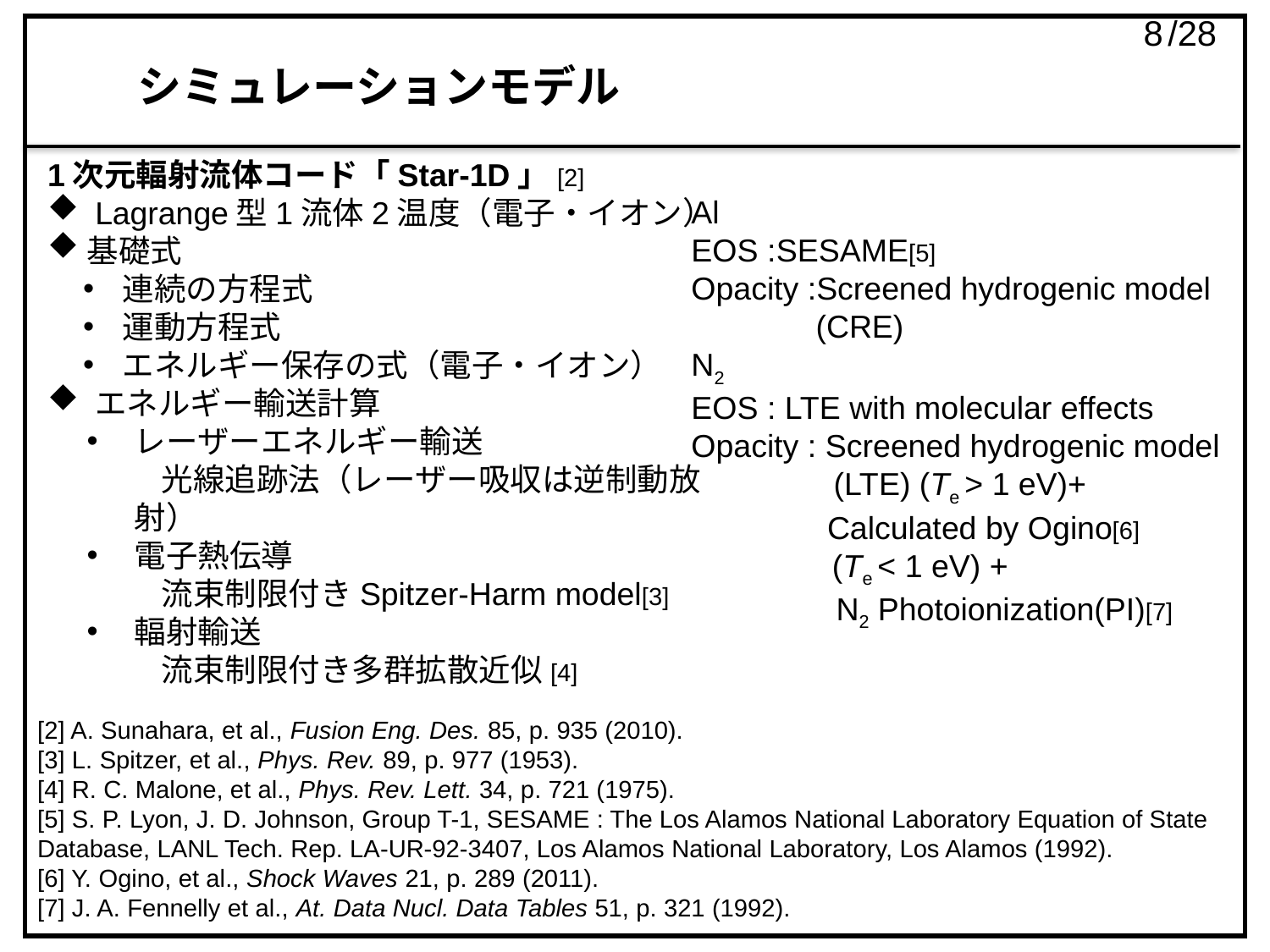

8
# シミュレーションモデル
1次元輻射流体コード「Star-1D」[2]
Lagrange型1流体2温度（電子・イオン）
基礎式
連続の方程式
運動方程式
エネルギー保存の式（電子・イオン）
エネルギー輸送計算
レーザーエネルギー輸送
　      光線追跡法（レーザー吸収は逆制動放射）
電子熱伝導
　      流束制限付きSpitzer-Harm model[3]
輻射輸送
　      流束制限付き多群拡散近似[4]
Al
EOS :SESAME[5]
Opacity :Screened hydrogenic model
              (CRE)
N2
EOS : LTE with molecular effects
Opacity : Screened hydrogenic model
                (LTE) (Te > 1 eV)+
	 Calculated by Ogino[6]
                  (Te < 1 eV) +
	  N2 Photoionization(PI)[7]

[2] A. Sunahara, et al., Fusion Eng. Des. 85, p. 935 (2010).
[3] L. Spitzer, et al., Phys. Rev. 89, p. 977 (1953).
[4] R. C. Malone, et al., Phys. Rev. Lett. 34, p. 721 (1975).
[5] S. P. Lyon, J. D. Johnson, Group T-1, SESAME : The Los Alamos National Laboratory Equation of State Database, LANL Tech. Rep. LA-UR-92-3407, Los Alamos National Laboratory, Los Alamos (1992).
[6] Y. Ogino, et al., Shock Waves 21, p. 289 (2011).
[7] J. A. Fennelly et al., At. Data Nucl. Data Tables 51, p. 321 (1992).